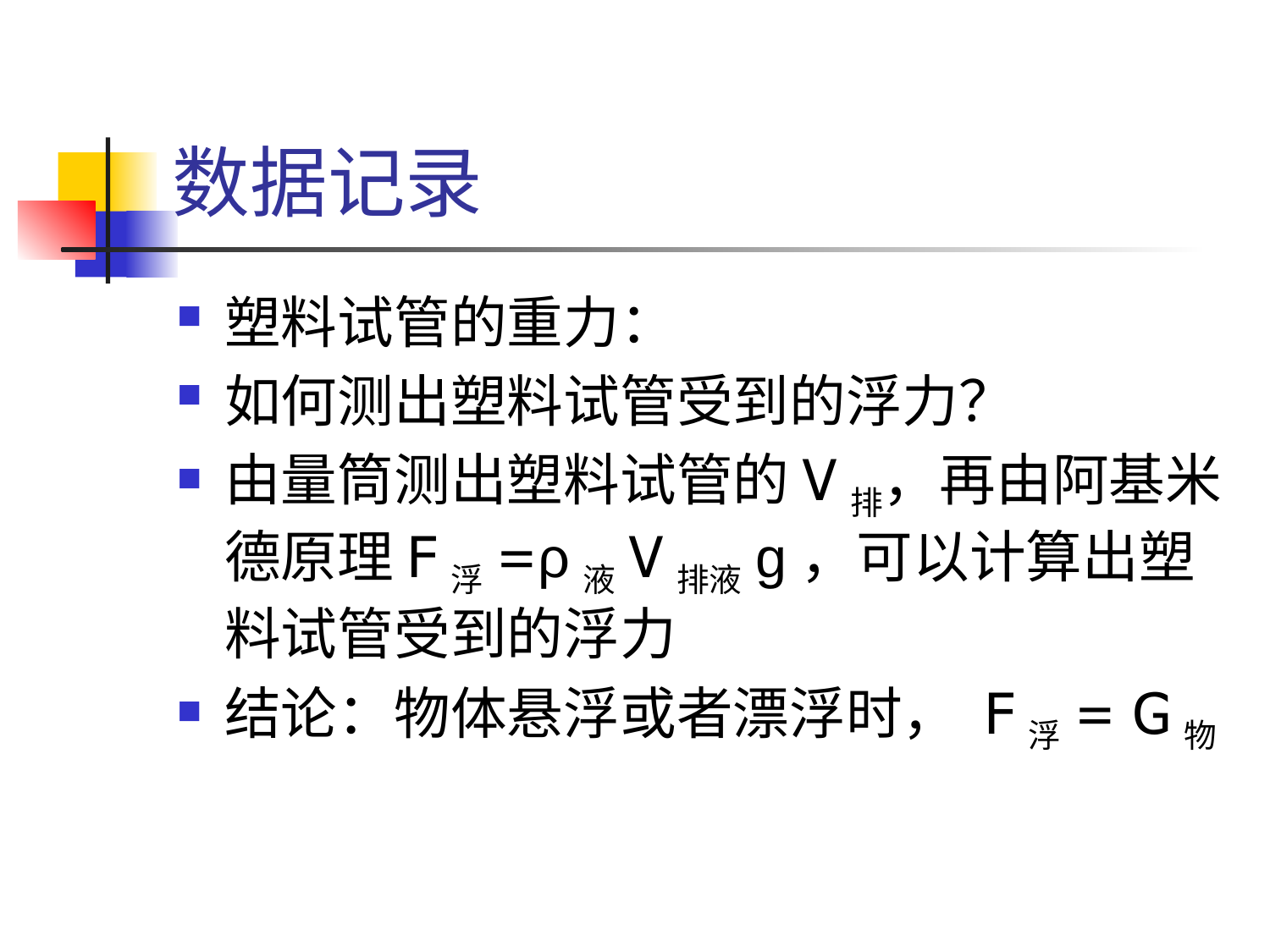

# 数据记录
塑料试管的重力：
如何测出塑料试管受到的浮力？
由量筒测出塑料试管的V排，再由阿基米德原理F浮=ρ液V排液ɡ，可以计算出塑料试管受到的浮力
结论：物体悬浮或者漂浮时， F浮= G物